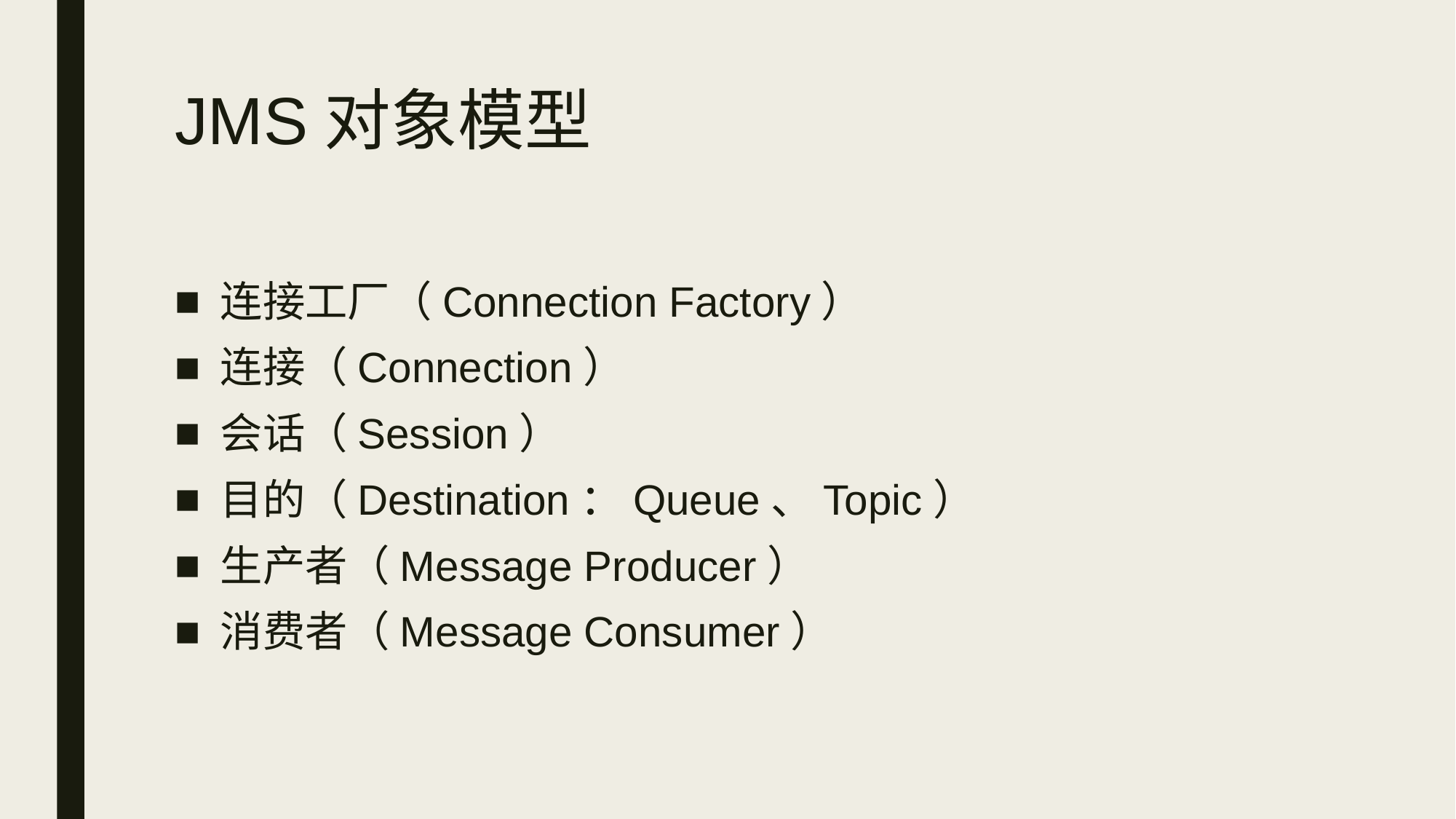

# JMS对象模型
连接工厂（Connection Factory）
连接（Connection）
会话（Session）
目的（Destination：Queue、Topic）
生产者（Message Producer）
消费者（Message Consumer）